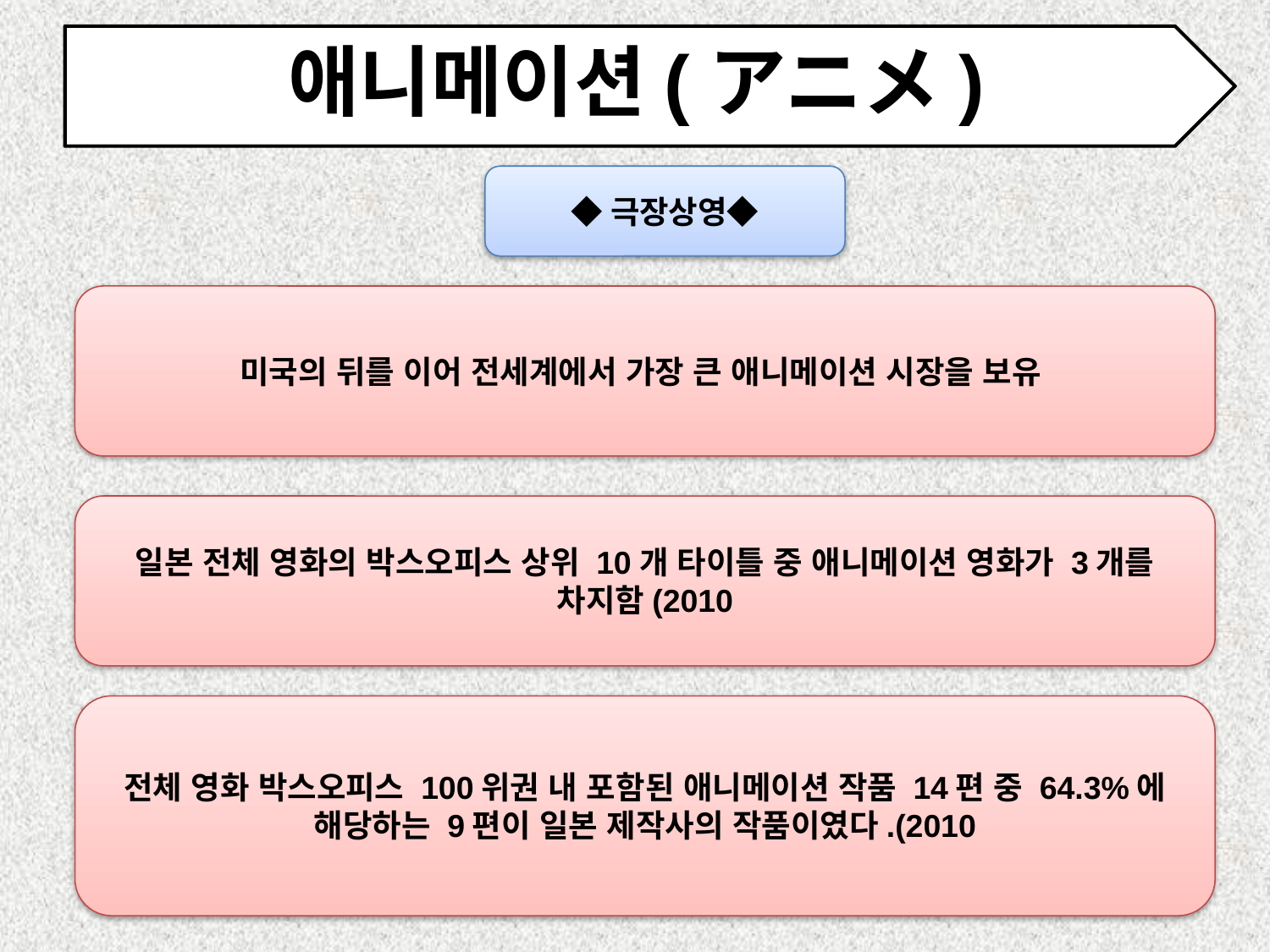

# 애니메이션(アニメ)

◆극장상영◆
미국의 뒤를 이어 전세계에서 가장 큰 애니메이션 시장을 보유
일본 전체 영화의 박스오피스 상위 10개 타이틀 중 애니메이션 영화가 3개를 차지함(2010
전체 영화 박스오피스 100위권 내 포함된 애니메이션 작품 14편 중 64.3%에 해당하는 9편이 일본 제작사의 작품이였다.(2010